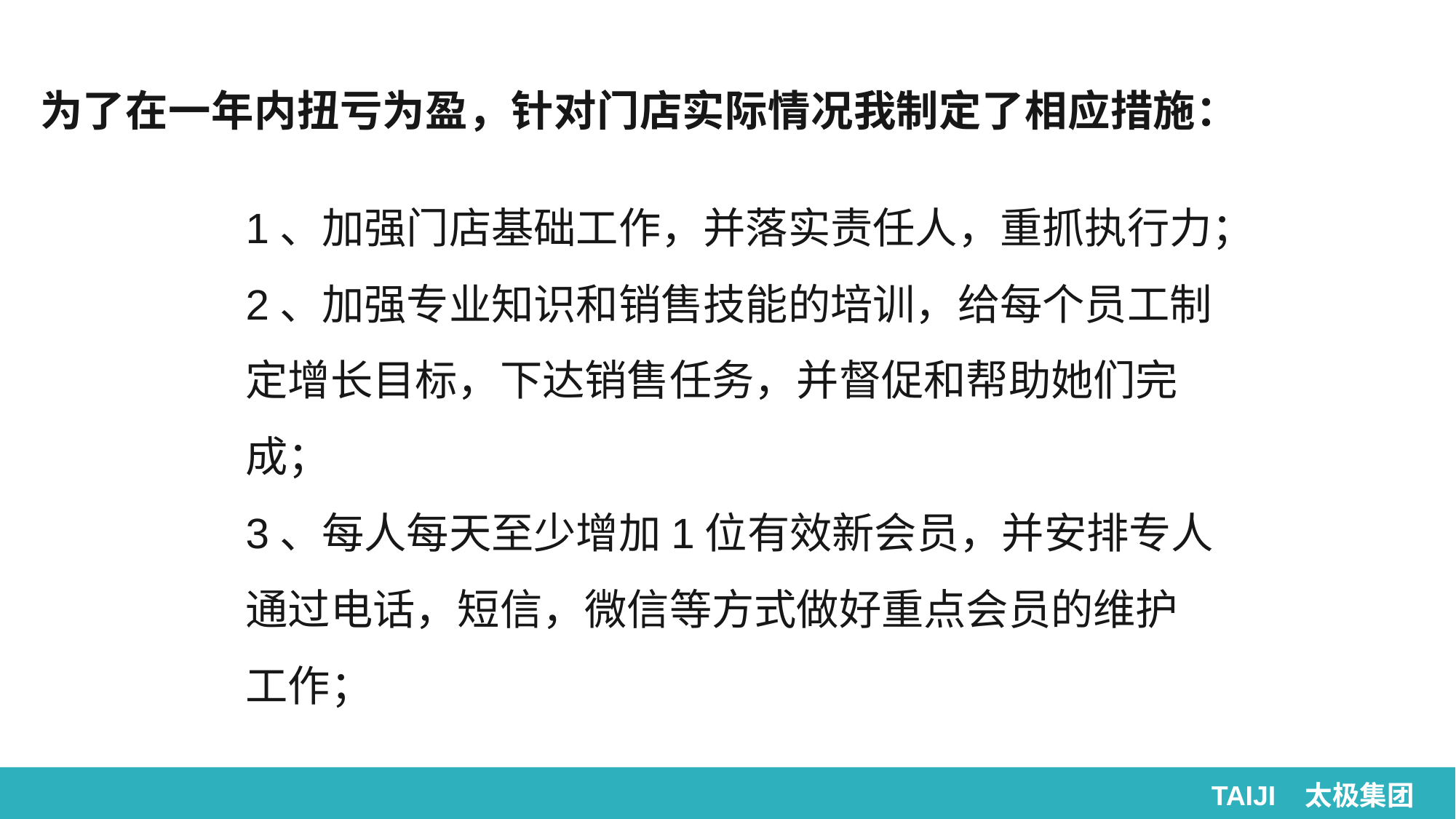

为了在一年内扭亏为盈，针对门店实际情况我制定了相应措施：
1、加强门店基础工作，并落实责任人，重抓执行力；
2、加强专业知识和销售技能的培训，给每个员工制定增长目标，下达销售任务，并督促和帮助她们完成；
3、每人每天至少增加1位有效新会员，并安排专人通过电话，短信，微信等方式做好重点会员的维护工作；

TAIJI   太极集团